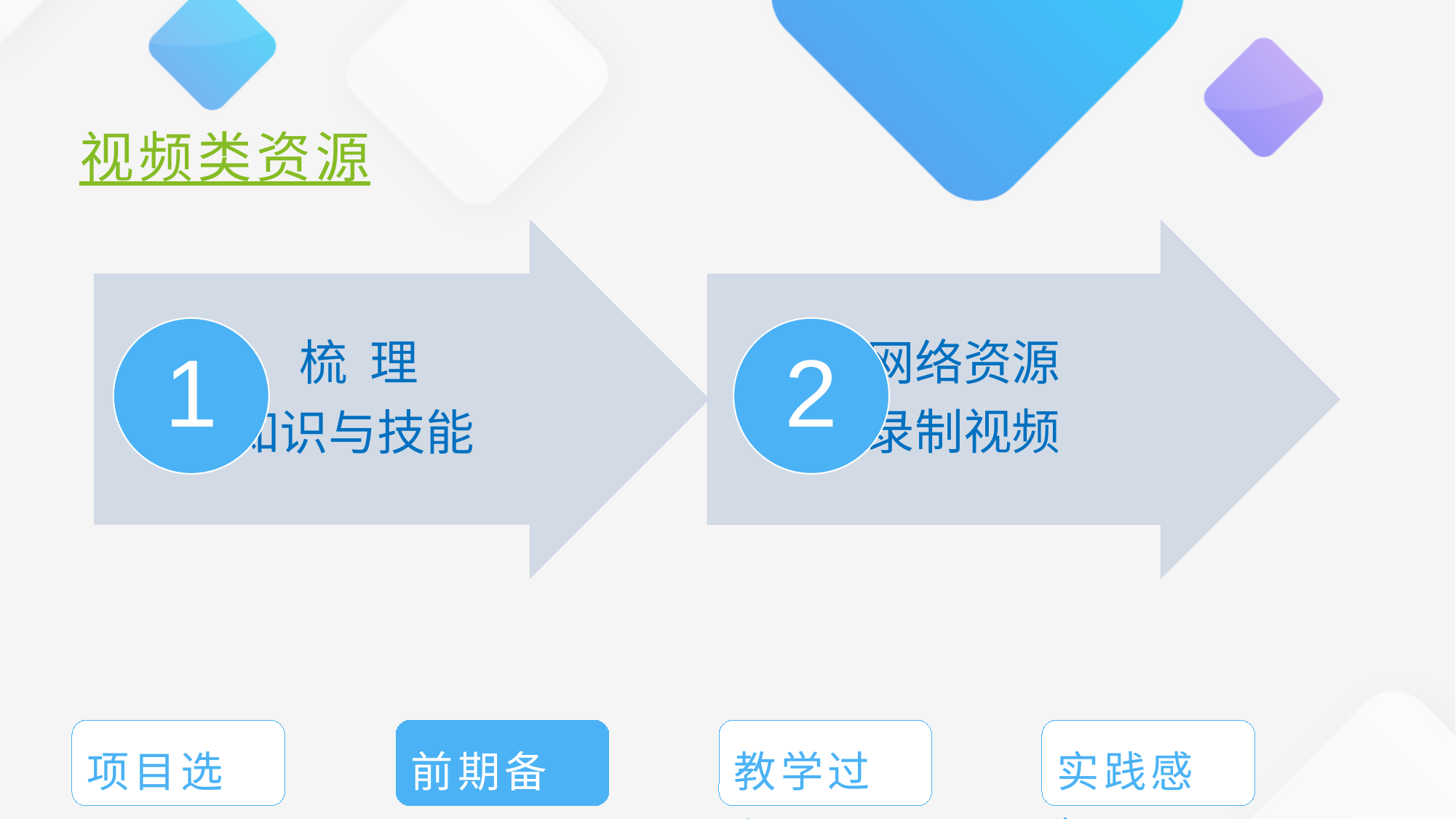

# 视频类资源
  梳  理
 知识与技能
1
网络资源
录制视频
2
项目选题
前期备课
教学过程
实践感悟